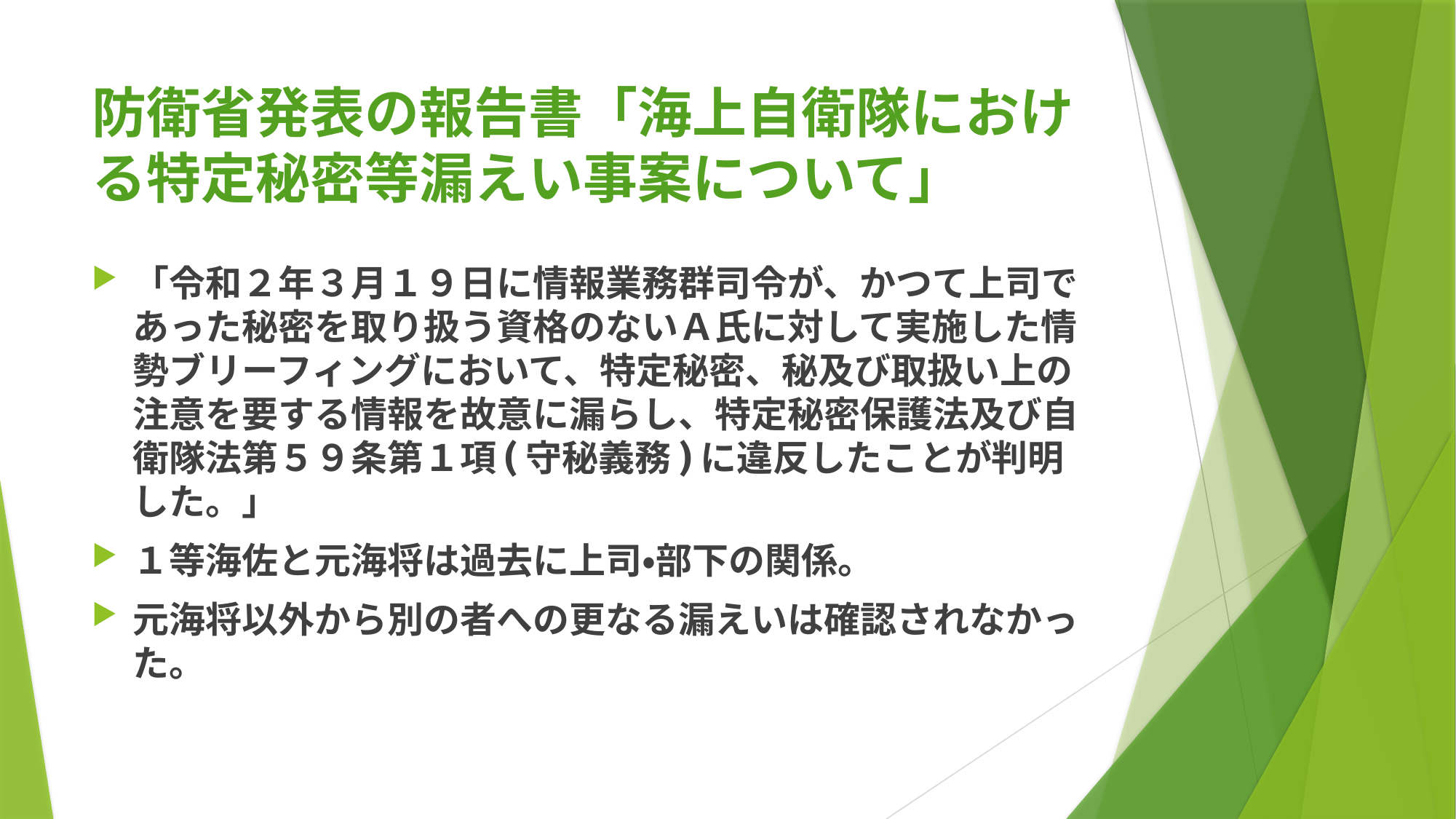

# 防衛省発表の報告書「海上自衛隊における特定秘密等漏えい事案について」
「令和２年３月１９日に情報業務群司令が、かつて上司であった秘密を取り扱う資格のないＡ氏に対して実施した情勢ブリーフィングにおいて、特定秘密、秘及び取扱い上の注意を要する情報を故意に漏らし、特定秘密保護法及び自衛隊法第５９条第１項(守秘義務)に違反したことが判明した。」
１等海佐と元海将は過去に上司・部下の関係。
元海将以外から別の者への更なる漏えいは確認されなかった。
5